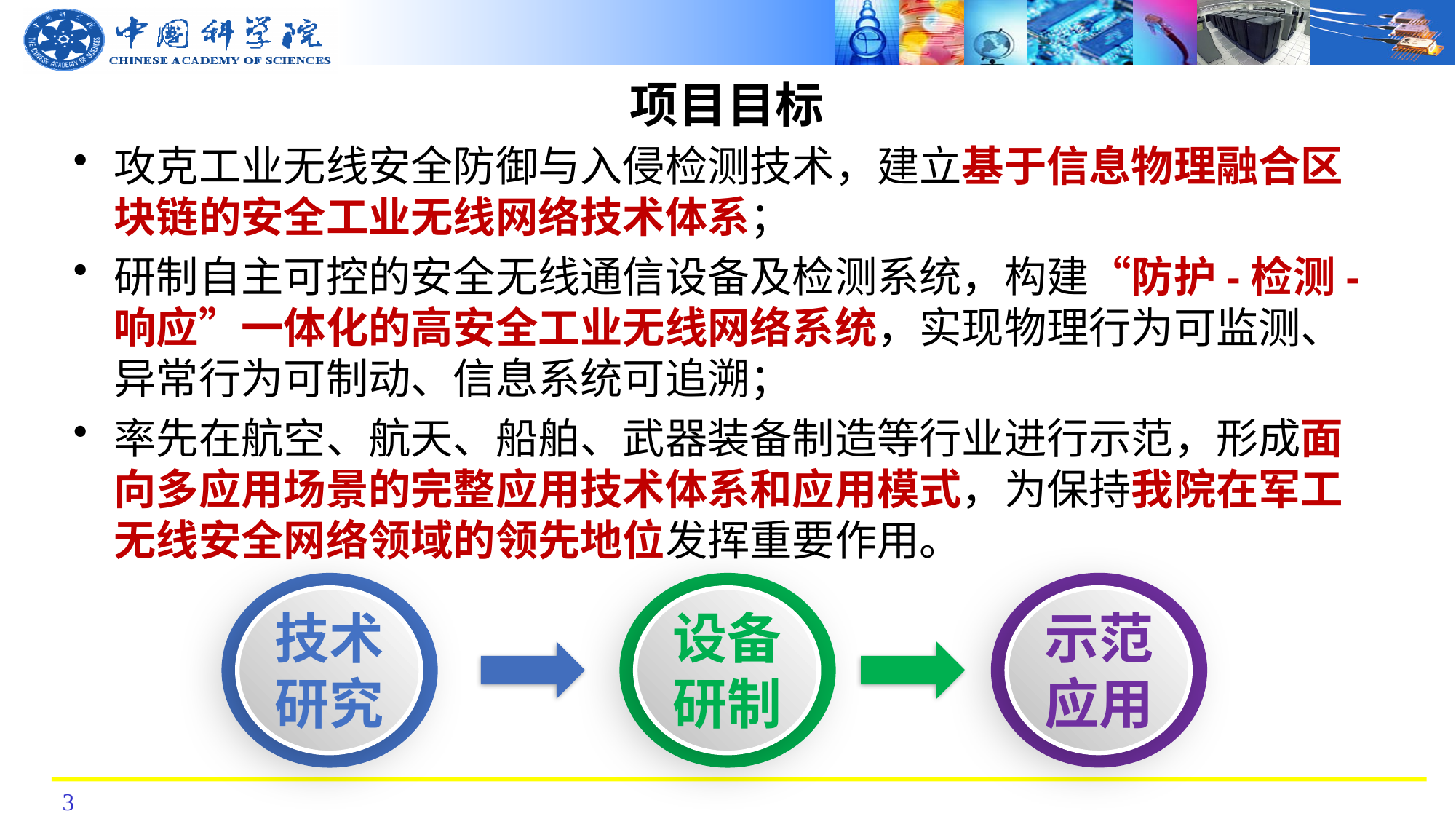

项目目标
攻克工业无线安全防御与入侵检测技术，建立基于信息物理融合区块链的安全工业无线网络技术体系；
研制自主可控的安全无线通信设备及检测系统，构建“防护-检测-响应”一体化的高安全工业无线网络系统，实现物理行为可监测、异常行为可制动、信息系统可追溯；
率先在航空、航天、船舶、武器装备制造等行业进行示范，形成面向多应用场景的完整应用技术体系和应用模式，为保持我院在军工无线安全网络领域的领先地位发挥重要作用。

示范
应用

技术
研究

设备
研制